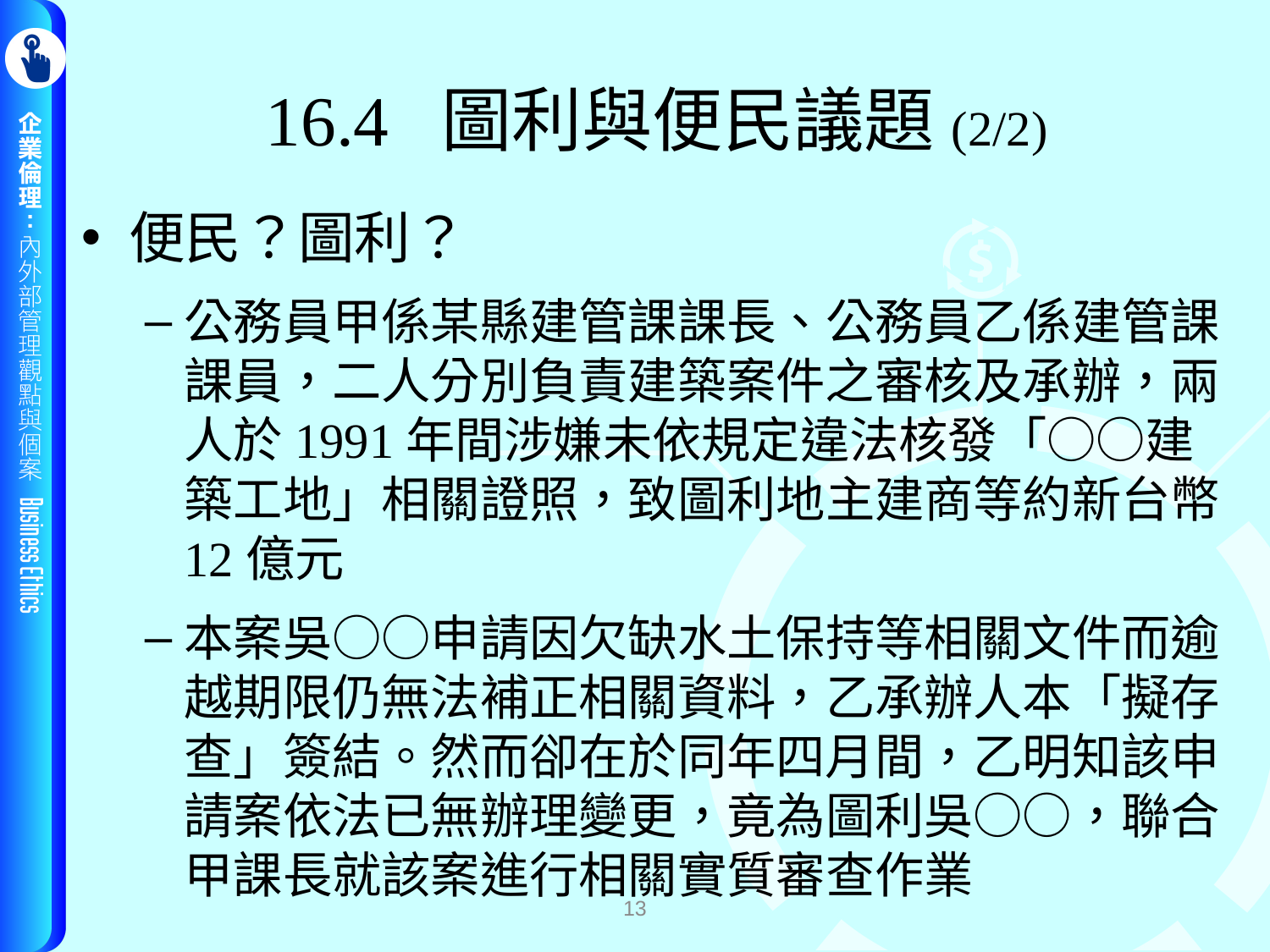

# 16.4  圖利與便民議題(2/2)
便民？圖利？
公務員甲係某縣建管課課長、公務員乙係建管課課員，二人分別負責建築案件之審核及承辦，兩人於1991年間涉嫌未依規定違法核發「○○建築工地」相關證照，致圖利地主建商等約新台幣12億元
本案吳○○申請因欠缺水土保持等相關文件而逾越期限仍無法補正相關資料，乙承辦人本「擬存查」簽結。然而卻在於同年四月間，乙明知該申請案依法已無辦理變更，竟為圖利吳○○，聯合甲課長就該案進行相關實質審查作業
13